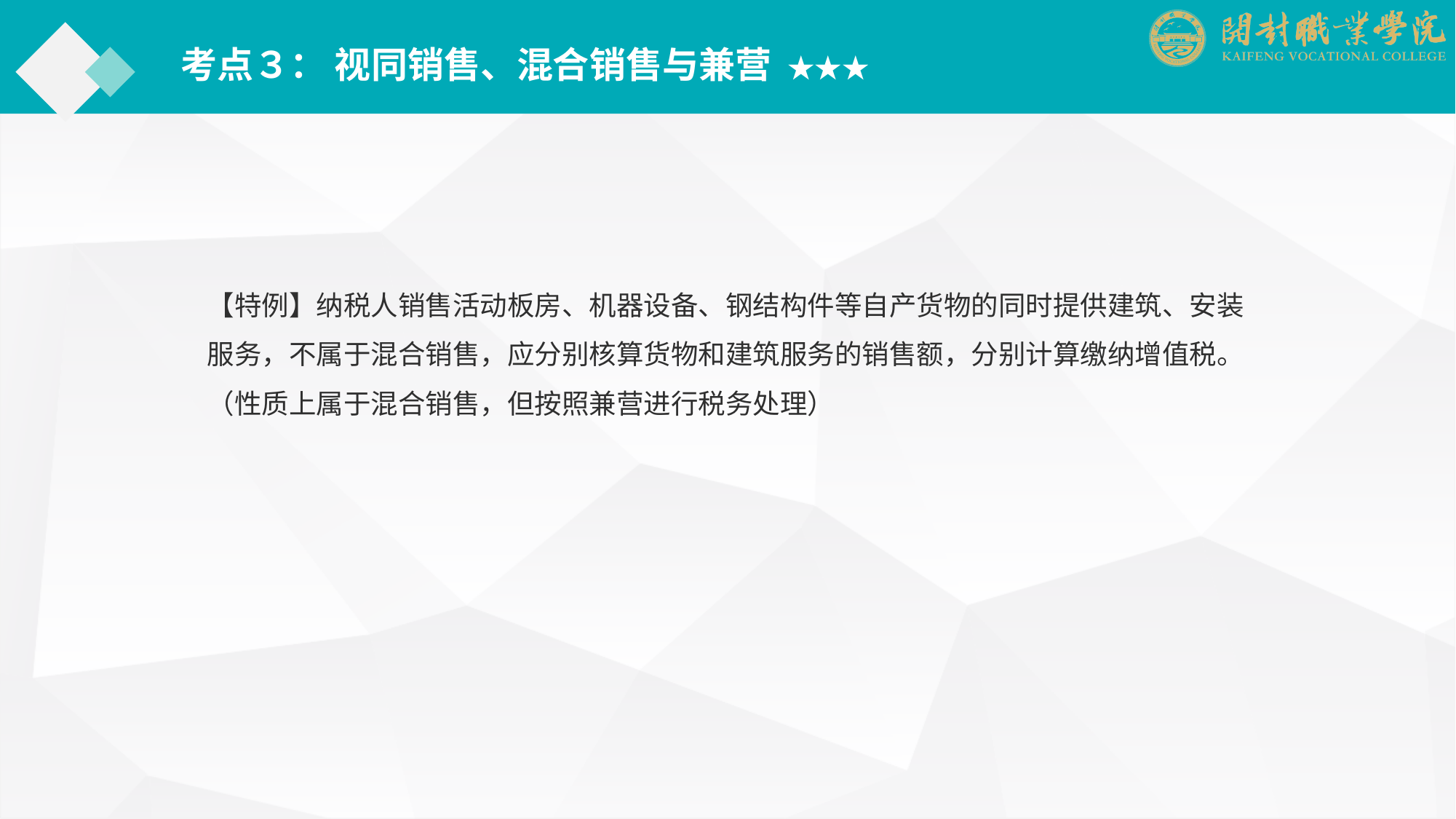

考点３： 视同销售、混合销售与兼营  ★★★
【特例】纳税人销售活动板房、机器设备、钢结构件等自产货物的同时提供建筑、安装服务，不属于混合销售，应分别核算货物和建筑服务的销售额，分别计算缴纳增值税。（性质上属于混合销售，但按照兼营进行税务处理）